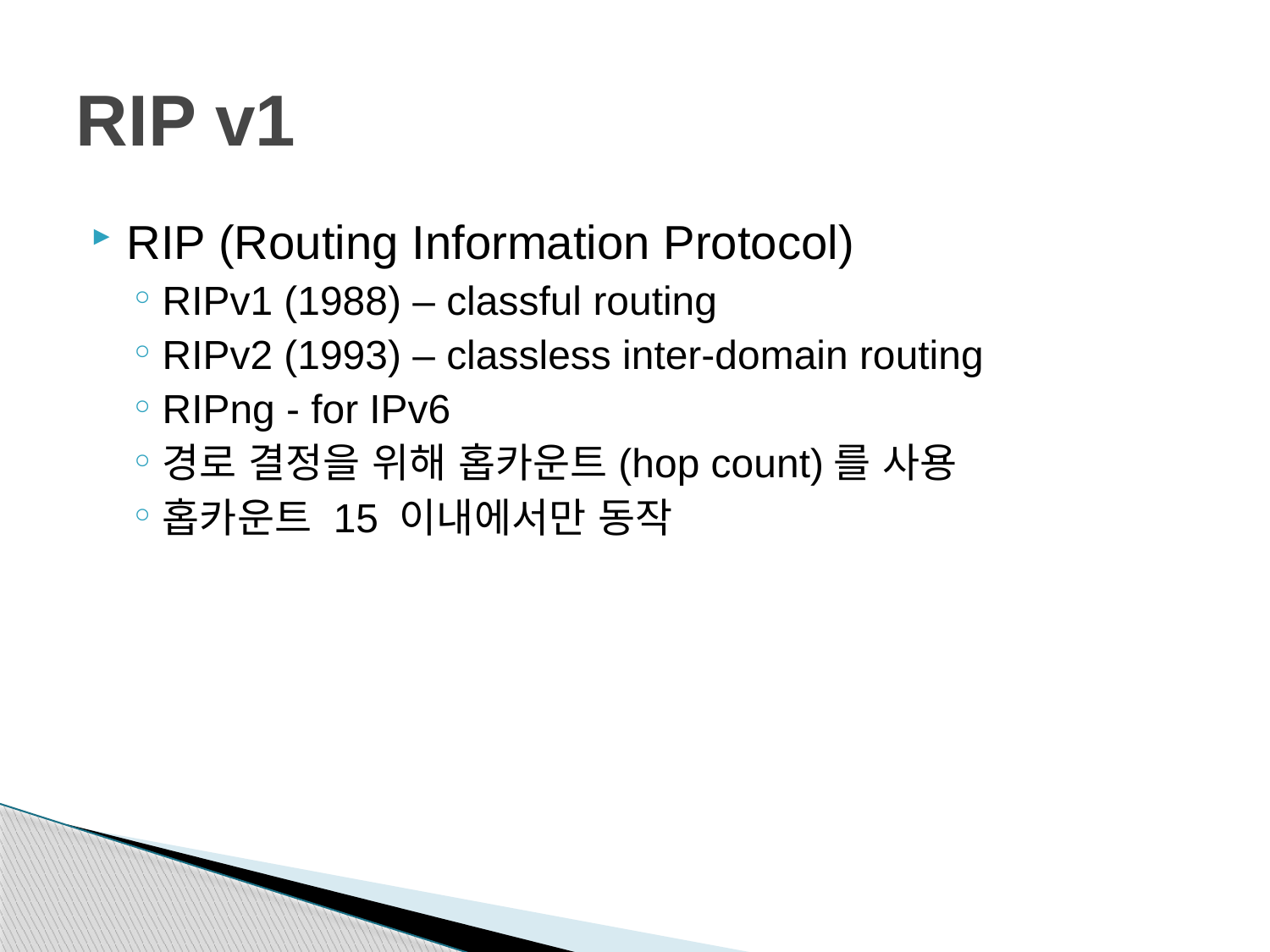

# RIP v1
RIP (Routing Information Protocol)
RIPv1 (1988) – classful routing
RIPv2 (1993) – classless inter-domain routing
RIPng - for IPv6
경로 결정을 위해 홉카운트(hop count)를 사용
홉카운트 15 이내에서만 동작